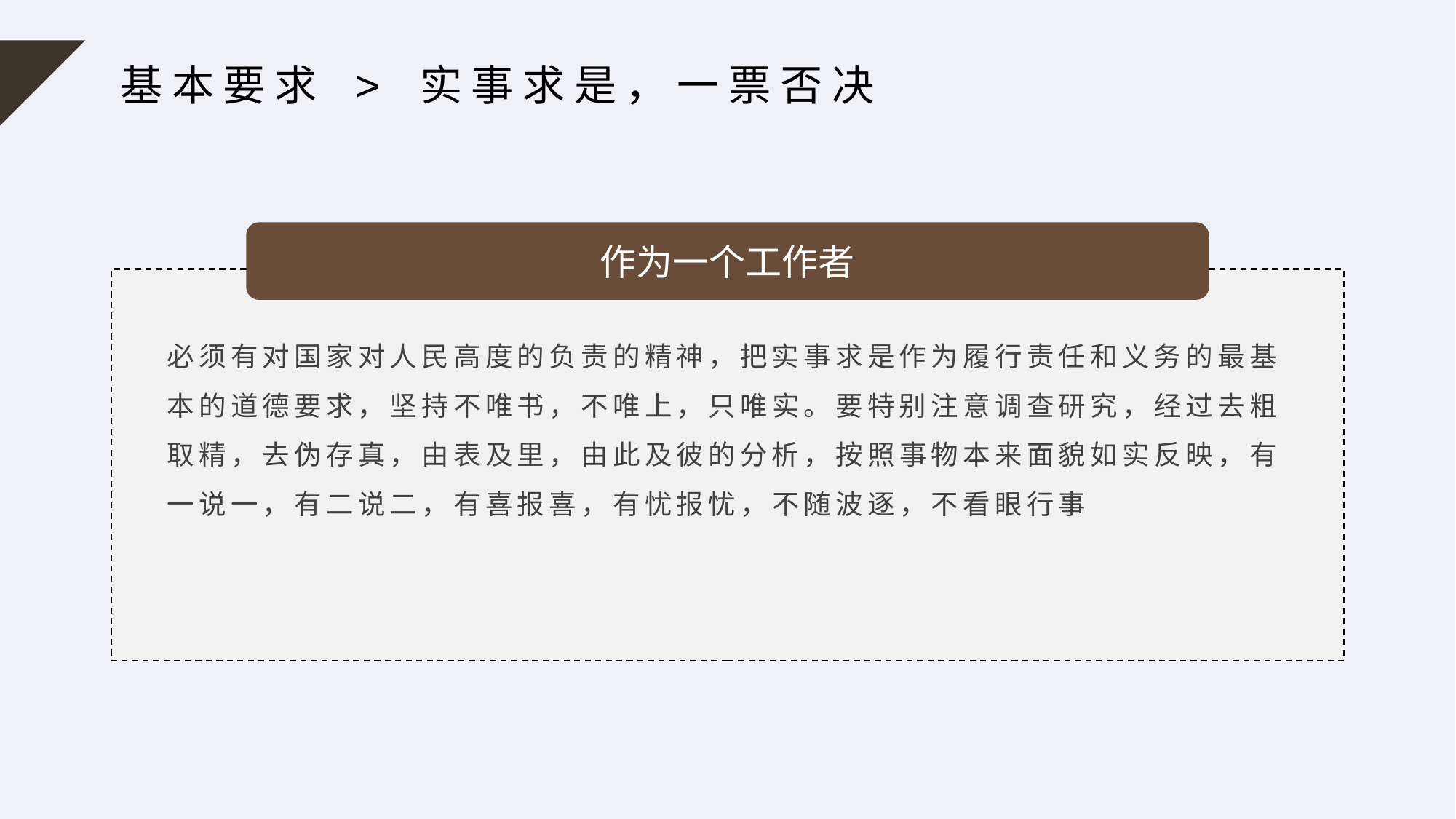

基本要求 > 实事求是，一票否决

作为一个工作者

必须有对国家对人民高度的负责的精神，把实事求是作为履行责任和义务的最基本的道德要求，坚持不唯书，不唯上，只唯实。要特别注意调查研究，经过去粗取精，去伪存真，由表及里，由此及彼的分析，按照事物本来面貌如实反映，有一说一，有二说二，有喜报喜，有忧报忧，不随波逐，不看眼行事